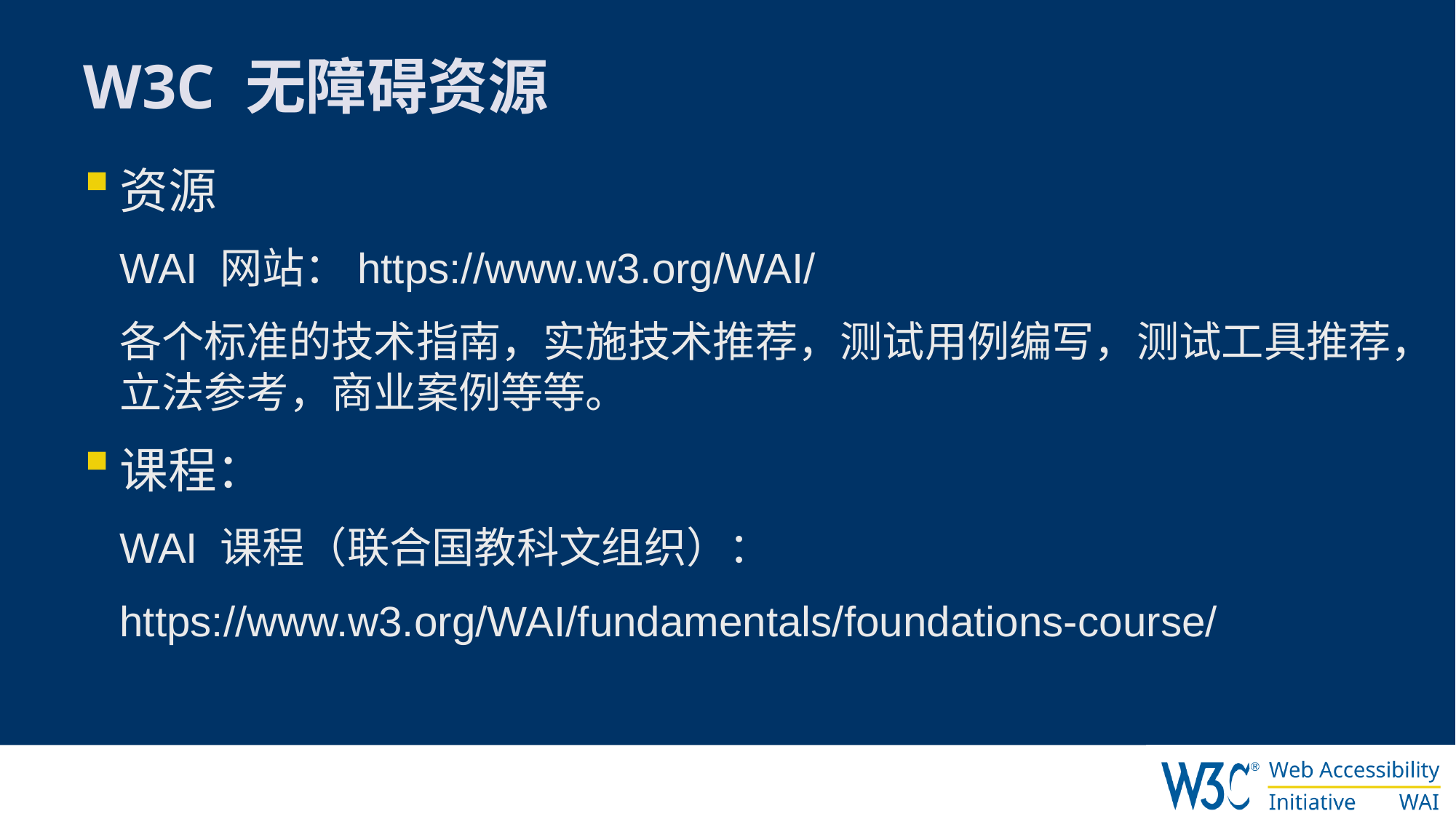

# W3C 无障碍资源
资源
WAI 网站：https://www.w3.org/WAI/
各个标准的技术指南，实施技术推荐，测试用例编写，测试工具推荐，立法参考，商业案例等等。
课程：
WAI 课程（联合国教科文组织）：
https://www.w3.org/WAI/fundamentals/foundations-course/